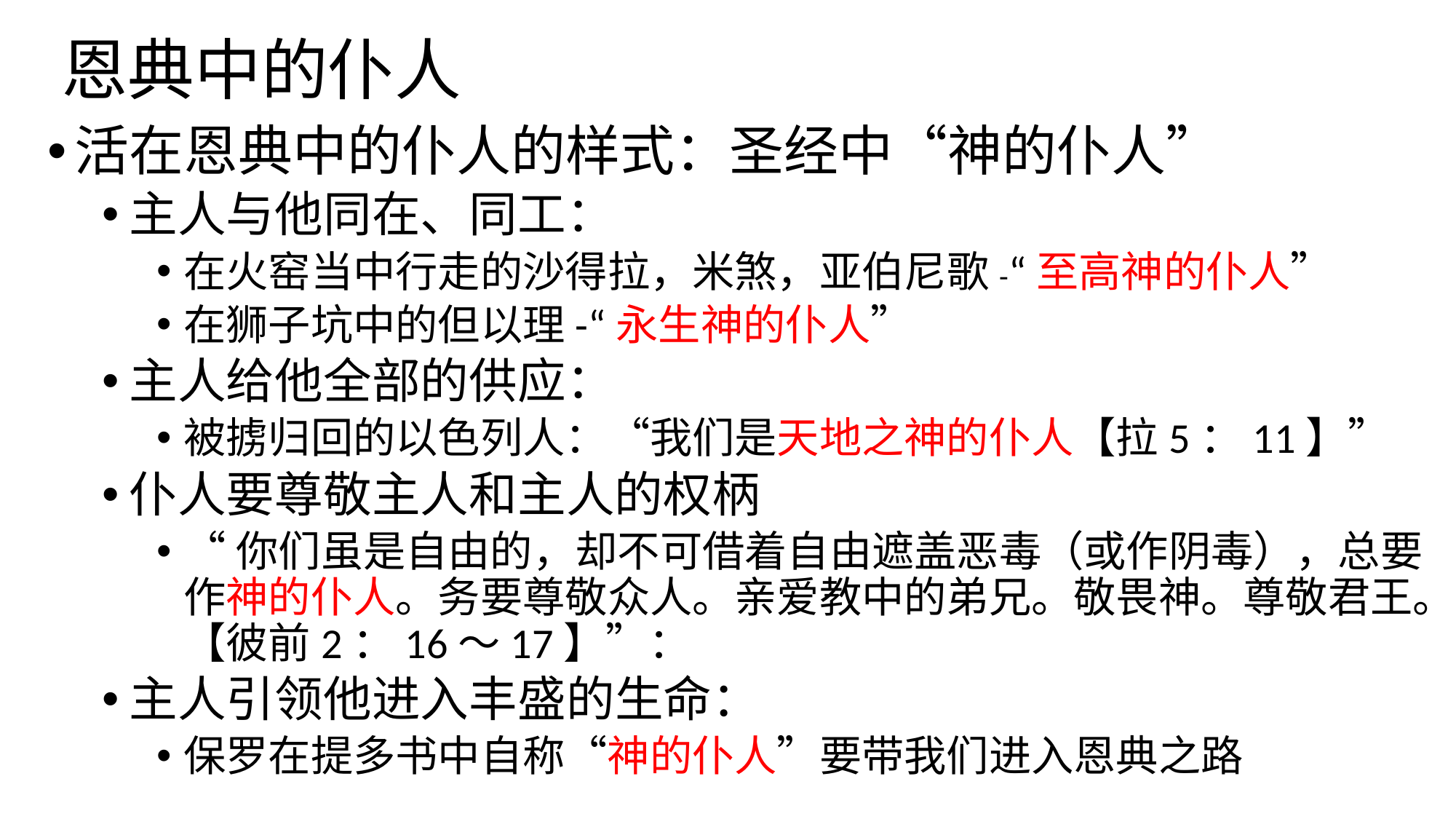

# 恩典中的仆人
活在恩典中的仆人的样式：圣经中“神的仆人”
主人与他同在、同工：
在火窑当中行走的沙得拉，米煞，亚伯尼歌-“至高神的仆人”
在狮子坑中的但以理-“永生神的仆人”
主人给他全部的供应：
被掳归回的以色列人：“我们是天地之神的仆人【拉5：11】”
仆人要尊敬主人和主人的权柄
“你们虽是自由的，却不可借着自由遮盖恶毒（或作阴毒），总要作神的仆人。务要尊敬众人。亲爱教中的弟兄。敬畏神。尊敬君王。【彼前2：16～17】”：
主人引领他进入丰盛的生命：
保罗在提多书中自称“神的仆人”要带我们进入恩典之路